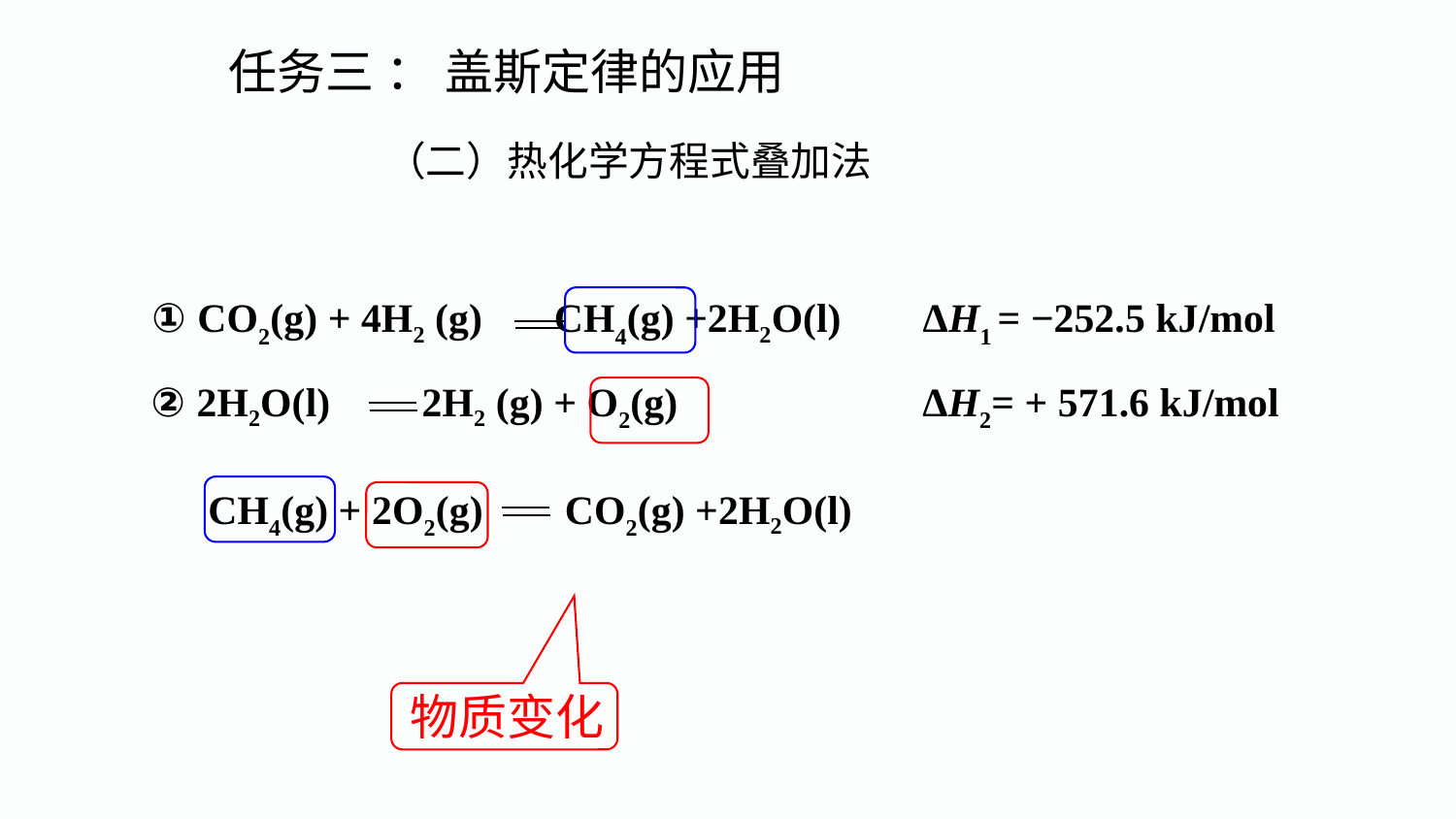

任务三 ： 盖斯定律的应用
（二）热化学方程式叠加法

 ① CO2(g) + 4H2 (g)       CH4(g) +2H2O(l)        ΔH1 = −252.5 kJ/mol
 ② 2H2O(l)         2H2 (g) + O2(g)                        ΔH2= + 571.6 kJ/mol

CH4(g) + 2O2(g)        CO2(g) +2H2O(l)

物质变化